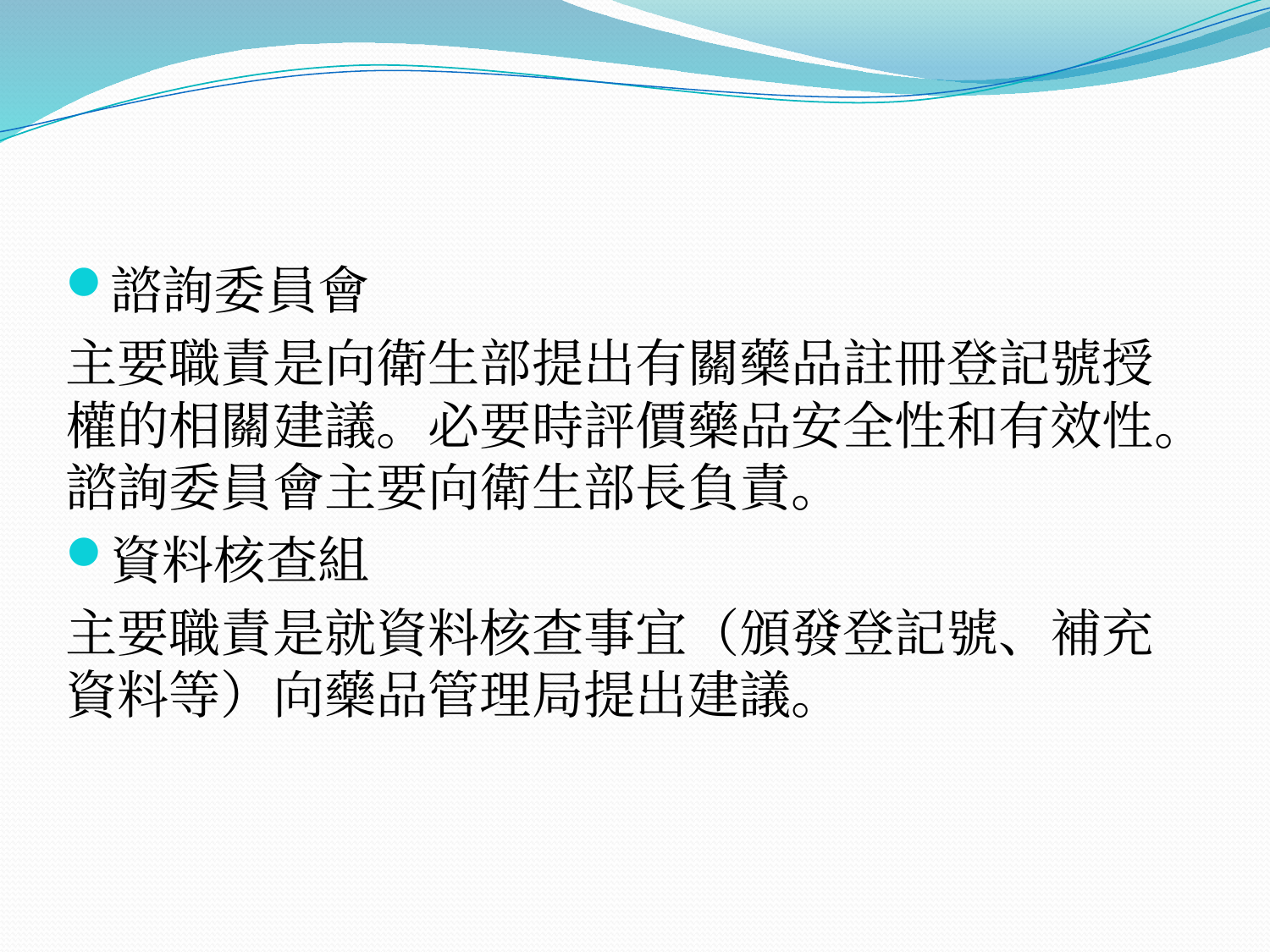

諮詢委員會
主要職責是向衛生部提出有關藥品註冊登記號授權的相關建議。必要時評價藥品安全性和有效性。諮詢委員會主要向衛生部長負責。
資料核查組
主要職責是就資料核查事宜（頒發登記號、補充資料等）向藥品管理局提出建議。